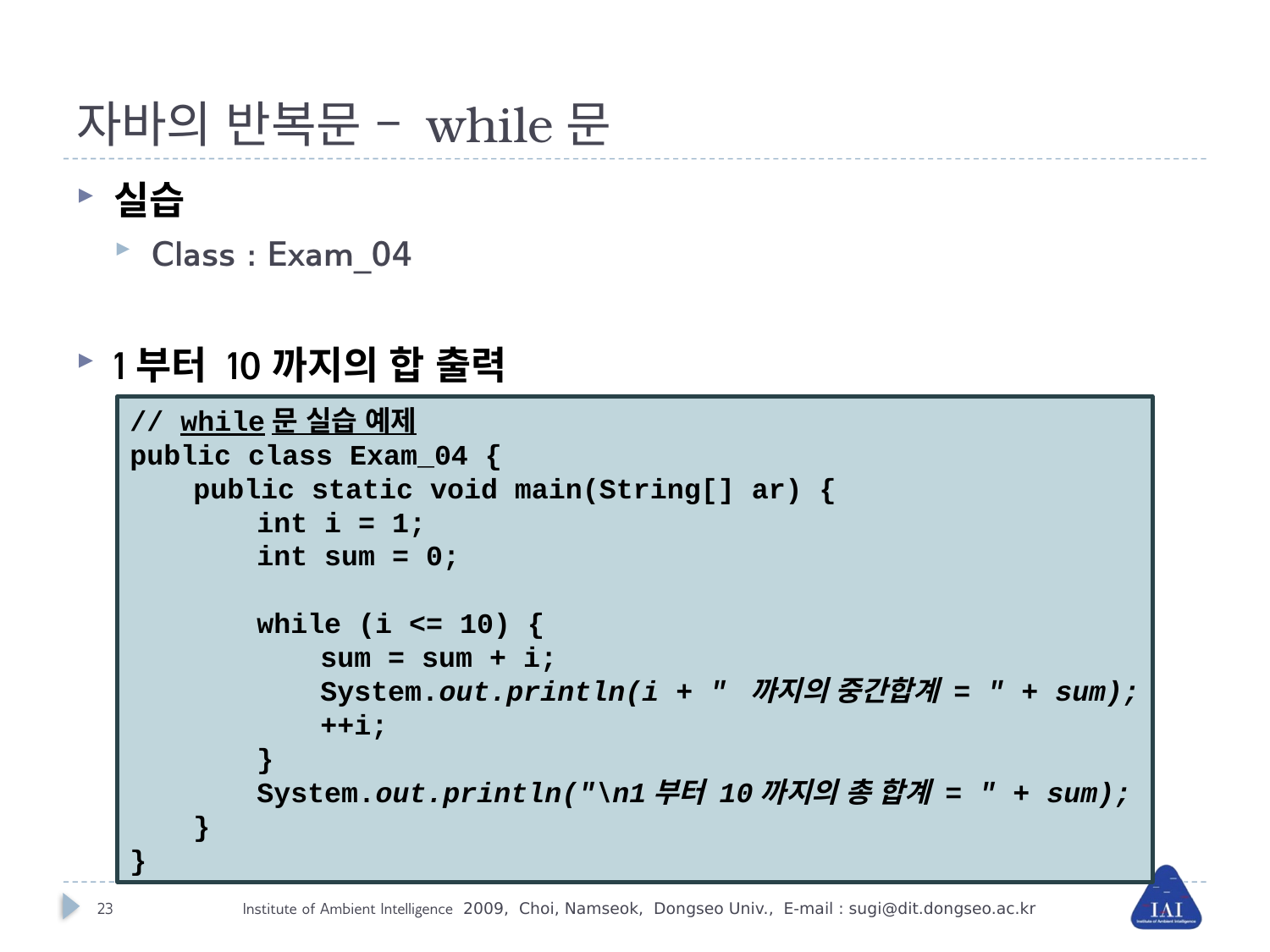

# 자바의 반복문 – while문
실습
Class : Exam_04

1부터 10까지의 합 출력

// while문 실습 예제
public class Exam_04 {
public static void main(String[] ar) {
int i = 1;
int sum = 0;

while (i <= 10) {
sum = sum + i;
System.out.println(i + " 까지의 중간합계 = " + sum);
++i;
}
System.out.println("\n1부터 10까지의 총 합계 = " + sum);
}
}